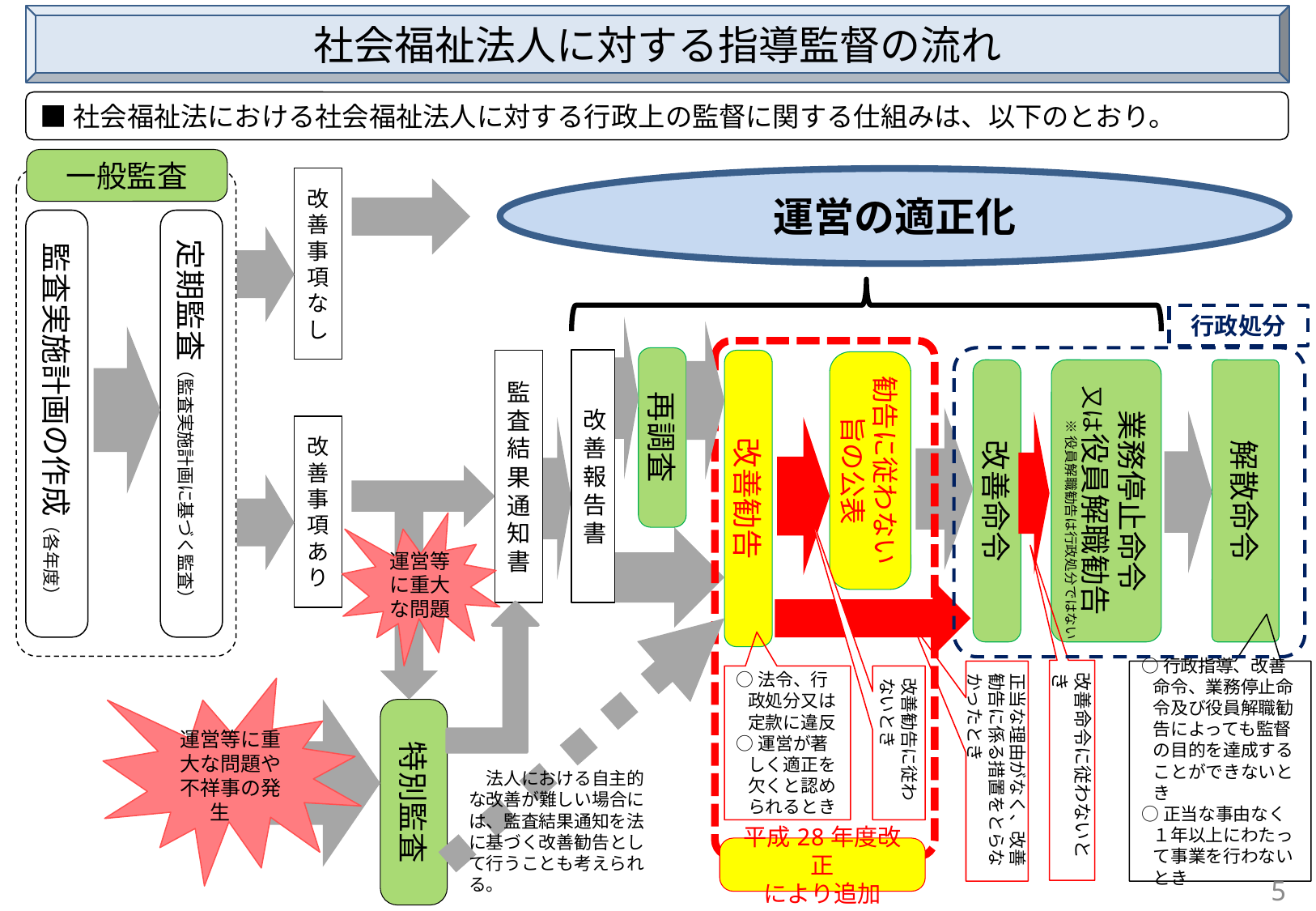

社会福祉法人に対する指導監督の流れ

■社会福祉法における社会福祉法人に対する行政上の監督に関する仕組みは、以下のとおり。
一般監査
改善事項なし

運営の適正化

監査実施計画の作成（各年度）
定期監査（監査実施計画に基づく監査）

行政処分

再調査

改
善
報
告
書
監査結果通知書
改善勧告
勧告に従わない
旨の公表
改善命令
業務停止命令
又は役員解職勧告
解散命令

※役員解職勧告は行政処分ではない

改善事項あり

運営等に重大な問題

改善命令に従わないとき
正当な理由がなく、改善勧告に係る措置をとらなかったとき
○行政指導、改善命令、業務停止命令及び役員解職勧告によっても監督の目的を達成することができないとき
○正当な事由なく１年以上にわたって事業を行わないとき
○法令、行政処分又は定款に違反
○運営が著しく適正を欠くと認められるとき
改善勧告に従わないとき
運営等に重大な問題や不祥事の発生

特別監査
　法人における自主的な改善が難しい場合には、監査結果通知を法に基づく改善勧告として行うことも考えられる。
平成28年度改正
により追加
5